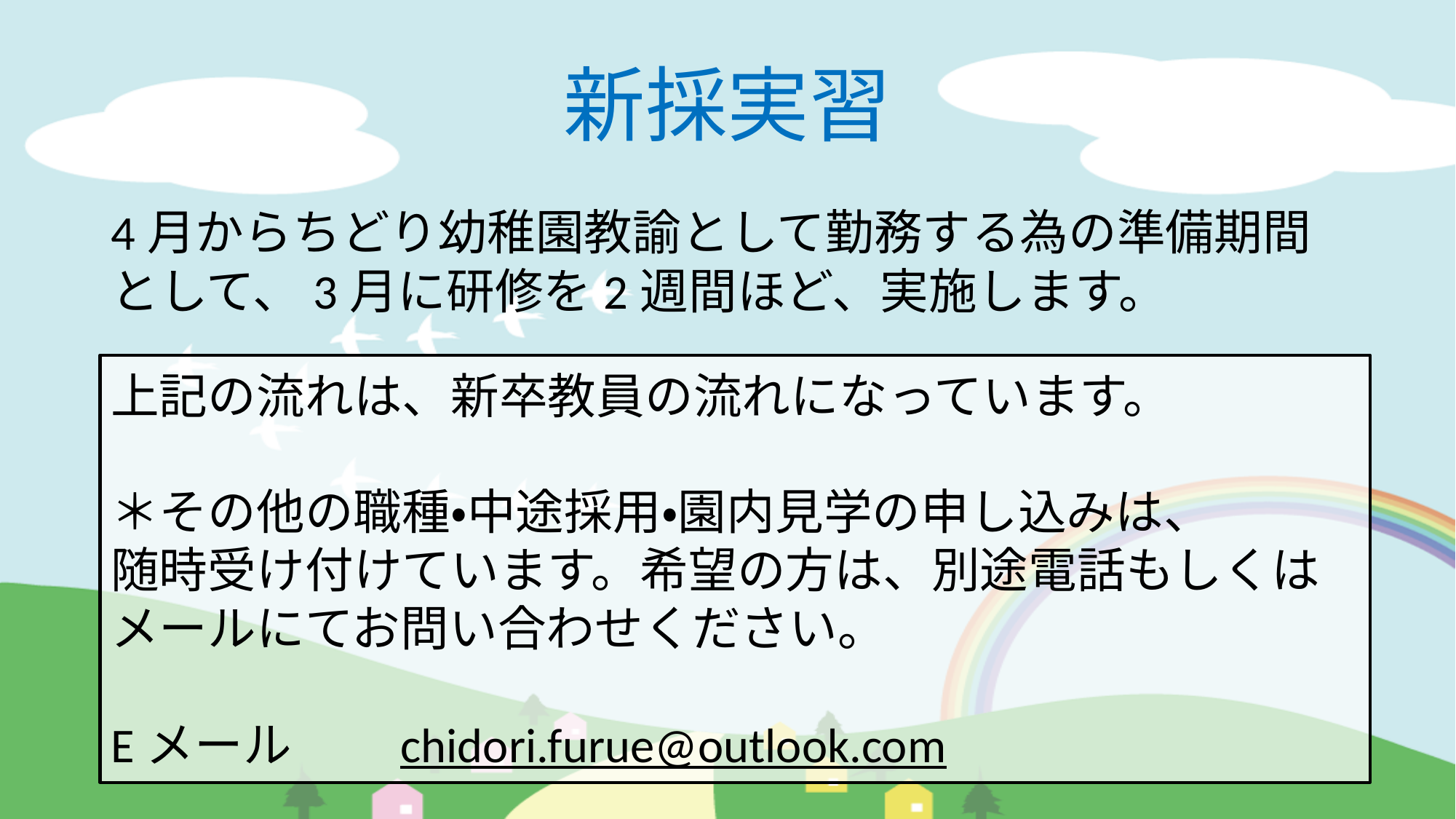

# 新採実習
4月からちどり幼稚園教諭として勤務する為の準備期間として、3月に研修を2週間ほど、実施します。
上記の流れは、新卒教員の流れになっています。

＊その他の職種・中途採用・園内見学の申し込みは、
随時受け付けています。希望の方は、別途電話もしくはメールにてお問い合わせください。

Eメール　　chidori.furue@outlook.com